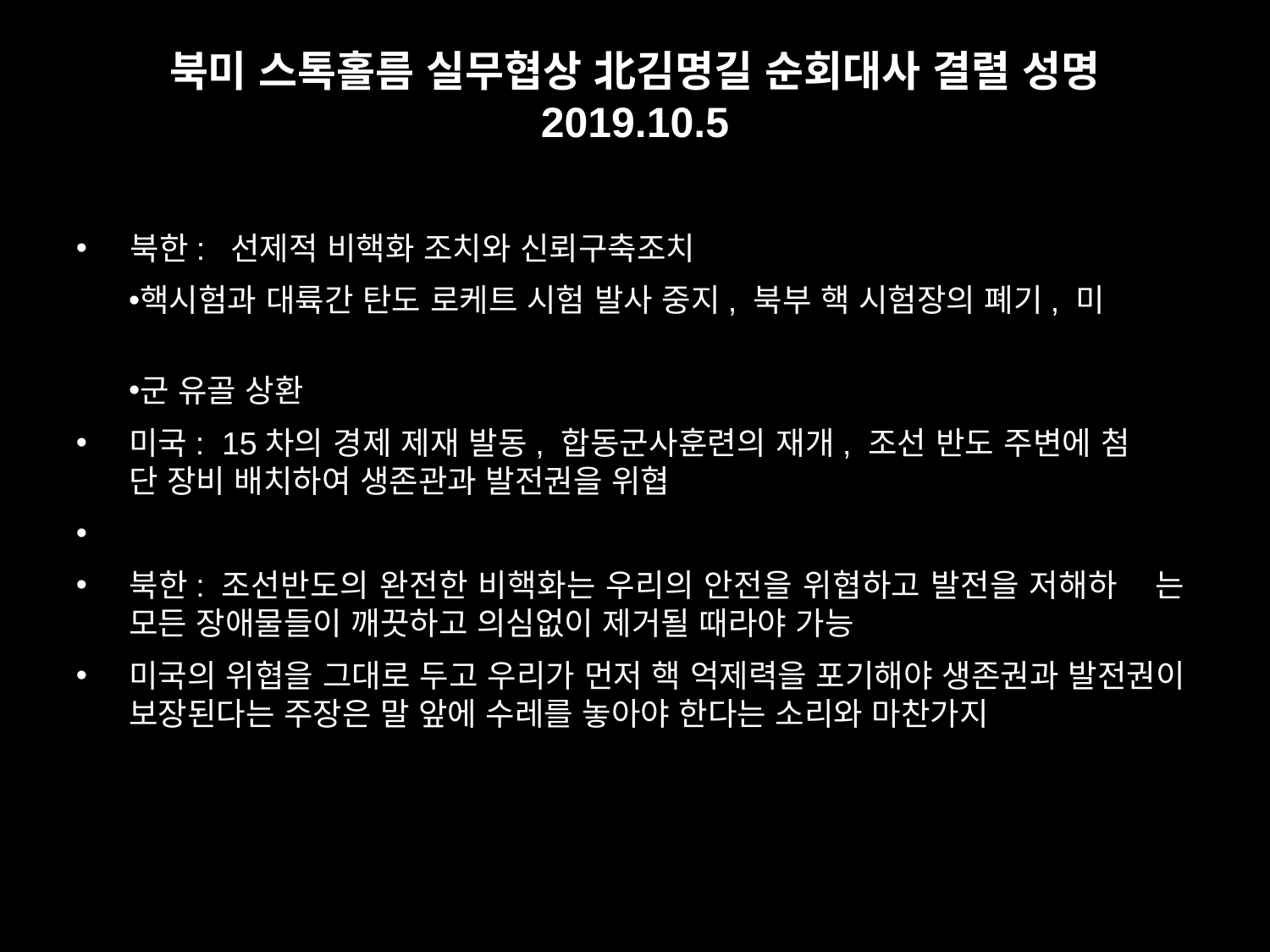

# 북미 스톡홀름 실무협상 北김명길 순회대사 결렬 성명 2019.10.5
    북한:  선제적 비핵화 조치와 신뢰구축조치
핵시험과 대륙간 탄도 로케트 시험 발사 중지, 북부 핵 시험장의 폐기, 미
군 유골 상환
미국:  15차의 경제 제재 발동, 합동군사훈련의 재개, 조선 반도 주변에 첨        단 장비 배치하여 생존관과 발전권을 위협

북한: 조선반도의 완전한 비핵화는 우리의 안전을 위협하고 발전을 저해하    는 모든 장애물들이 깨끗하고 의심없이 제거될 때라야 가능
미국의 위협을 그대로 두고 우리가 먼저 핵 억제력을 포기해야 생존권과 발전권이 보장된다는 주장은 말 앞에 수레를 놓아야 한다는 소리와 마찬가지